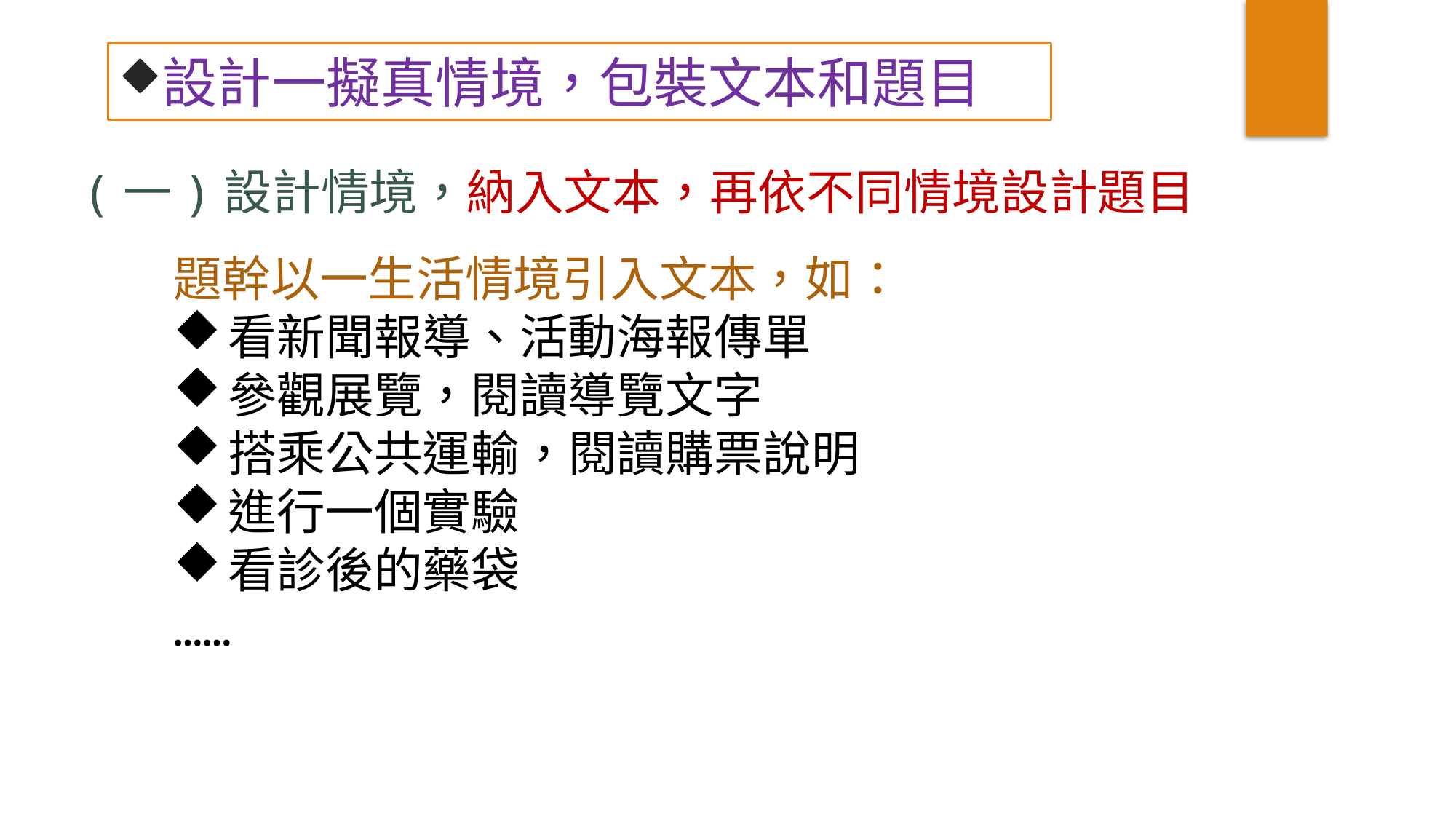

設計一擬真情境，包裝文本和題目
(一)設計情境，納入文本，再依不同情境設計題目
題幹以一生活情境引入文本，如：
看新聞報導、活動海報傳單
參觀展覽，閱讀導覽文字
搭乘公共運輸，閱讀購票說明
進行一個實驗
看診後的藥袋
……